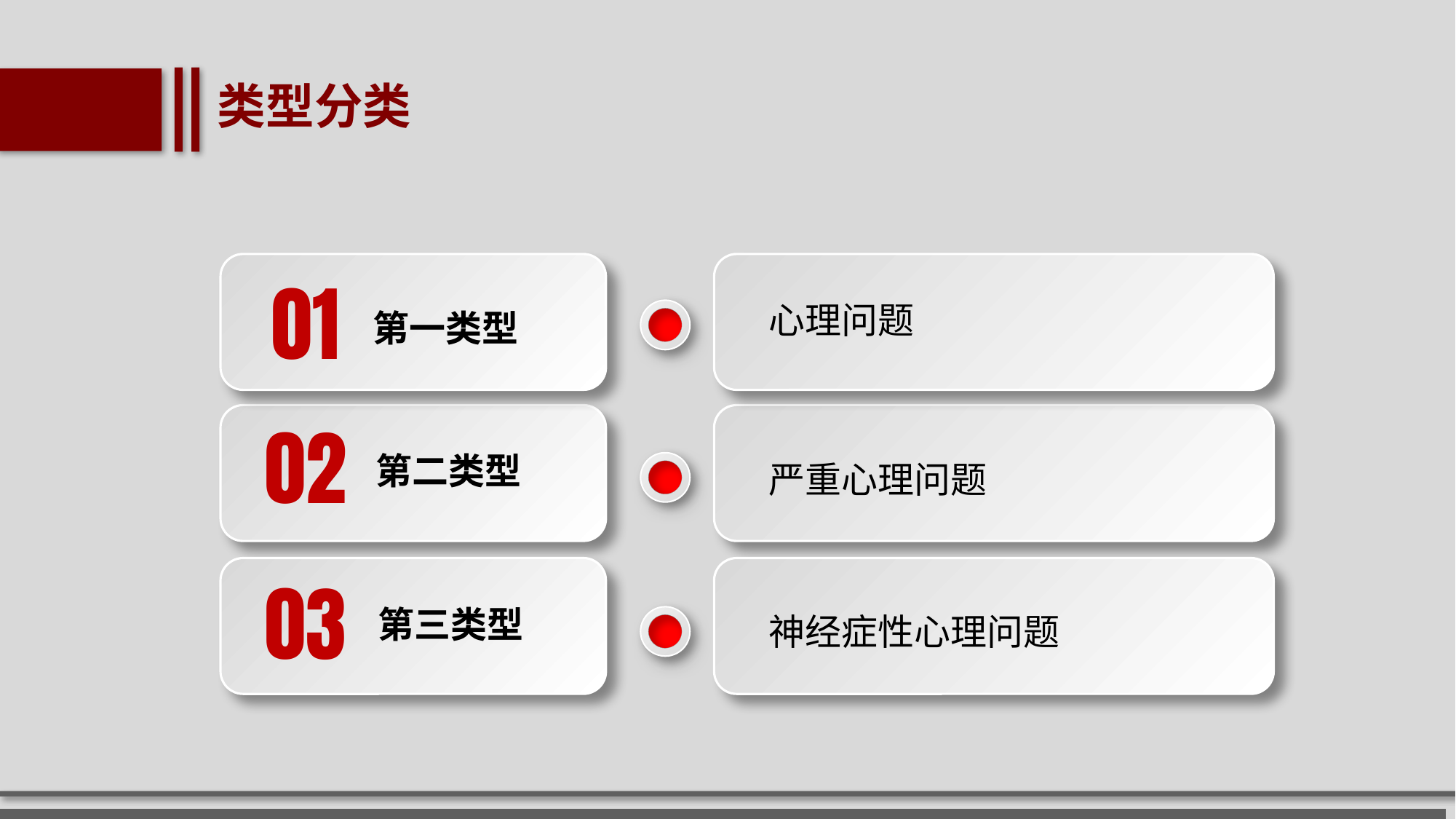

类型分类

01
心理问题
第一类型

02
第二类型
严重心理问题

03
第三类型
神经症性心理问题